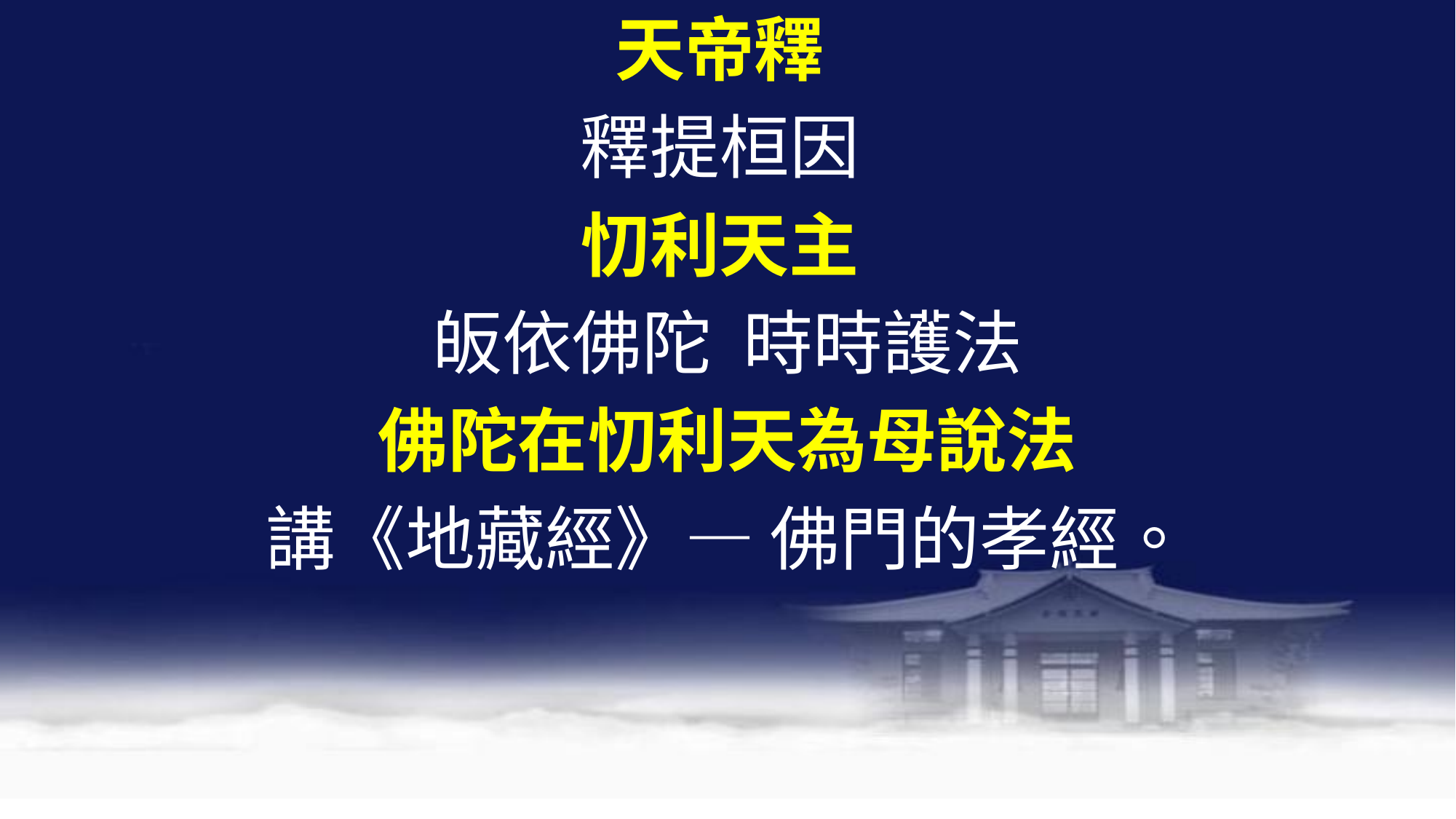

天帝釋
釋提桓因
忉利天主
皈依佛陀  時時護法
佛陀在忉利天為母說法
講《地藏經》— 佛門的孝經。